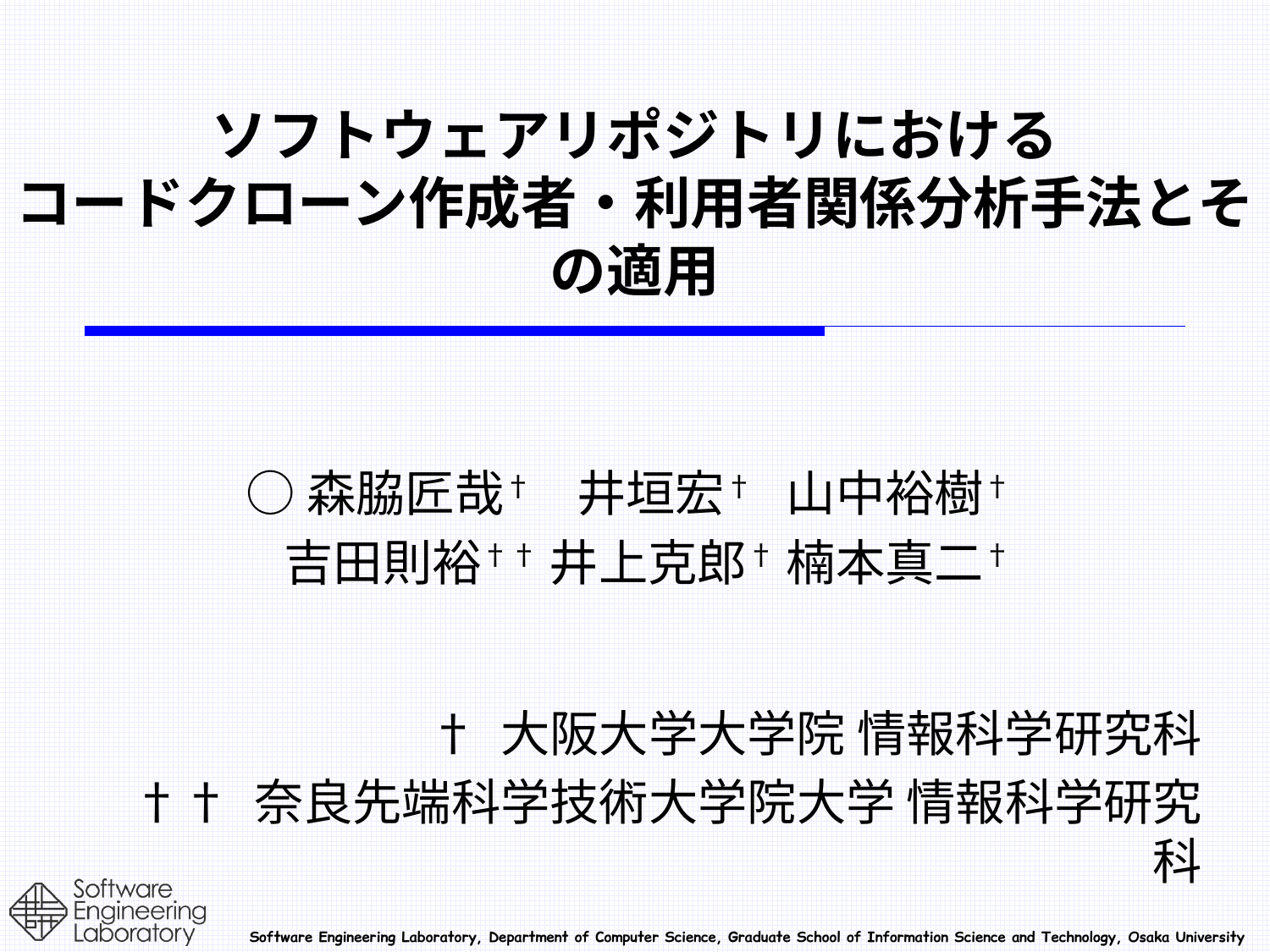

# ソフトウェアリポジトリにおける コードクローン作成者・利用者関係分析手法とその適用
○森脇匠哉†    井垣宏†   山中裕樹†
    吉田則裕†† 井上克郎† 楠本真二†
† 大阪大学大学院 情報科学研究科
†† 奈良先端科学技術大学院大学 情報科学研究科